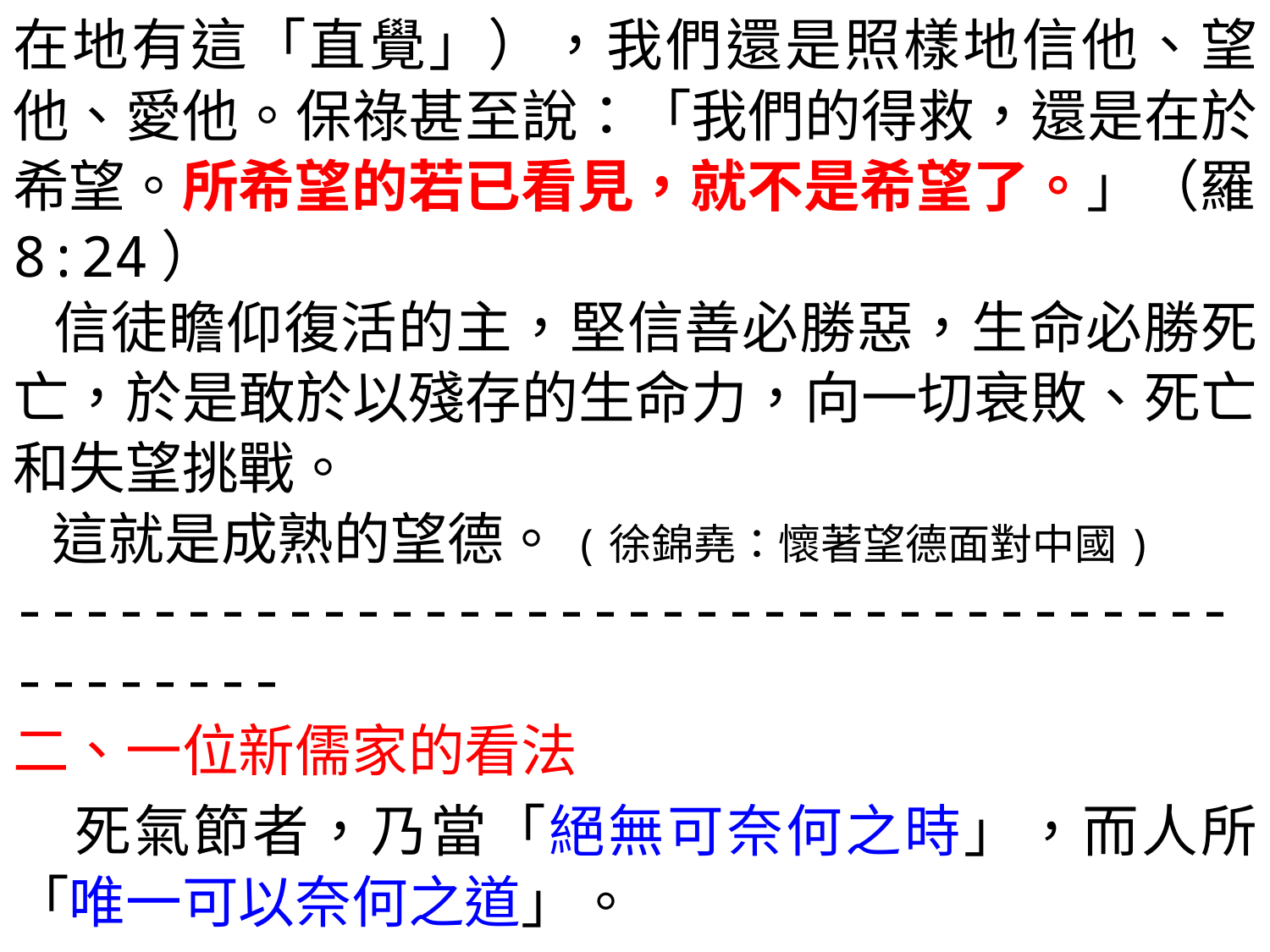

在地有這「直覺」），我們還是照樣地信他、望他、愛他。保祿甚至說：「我們的得救，還是在於希望。所希望的若已看見，就不是希望了。」（羅8:24）
  信徒瞻仰復活的主，堅信善必勝惡，生命必勝死亡，於是敢於以殘存的生命力，向一切衰敗、死亡和失望挑戰。
  這就是成熟的望德。(徐錦堯：懷著望德面對中國)
--------------------------------------------
二、一位新儒家的看法
   死氣節者，乃當「絕無可奈何之時」，而人所「唯一可以奈何之道」。